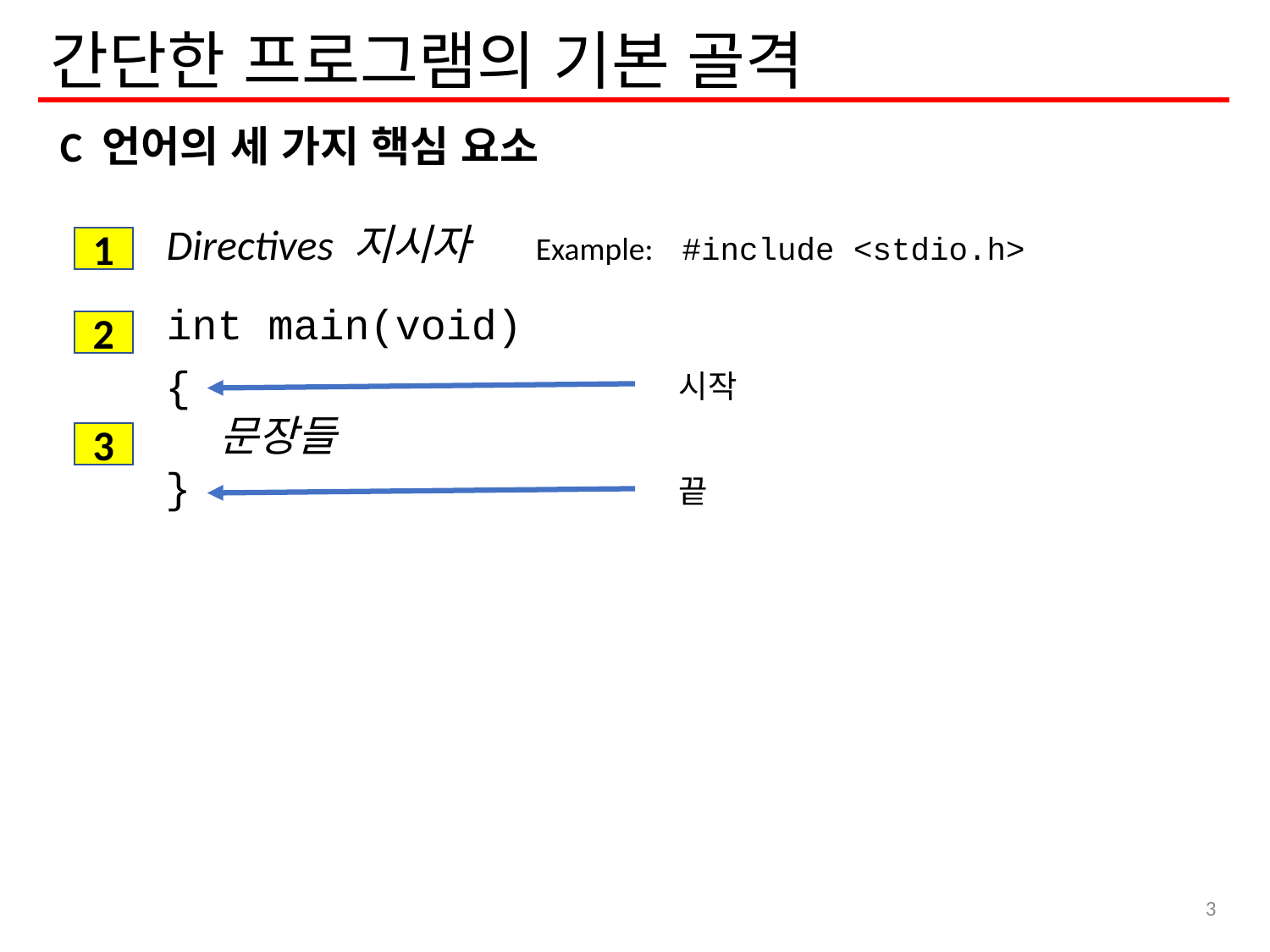

# 간단한 프로그램의 기본 골격
C 언어의 세 가지 핵심 요소
Directives 지시자
Example:    #include <stdio.h>
1
int main(void)
2
시작
{

}
문장들
3
끝
3